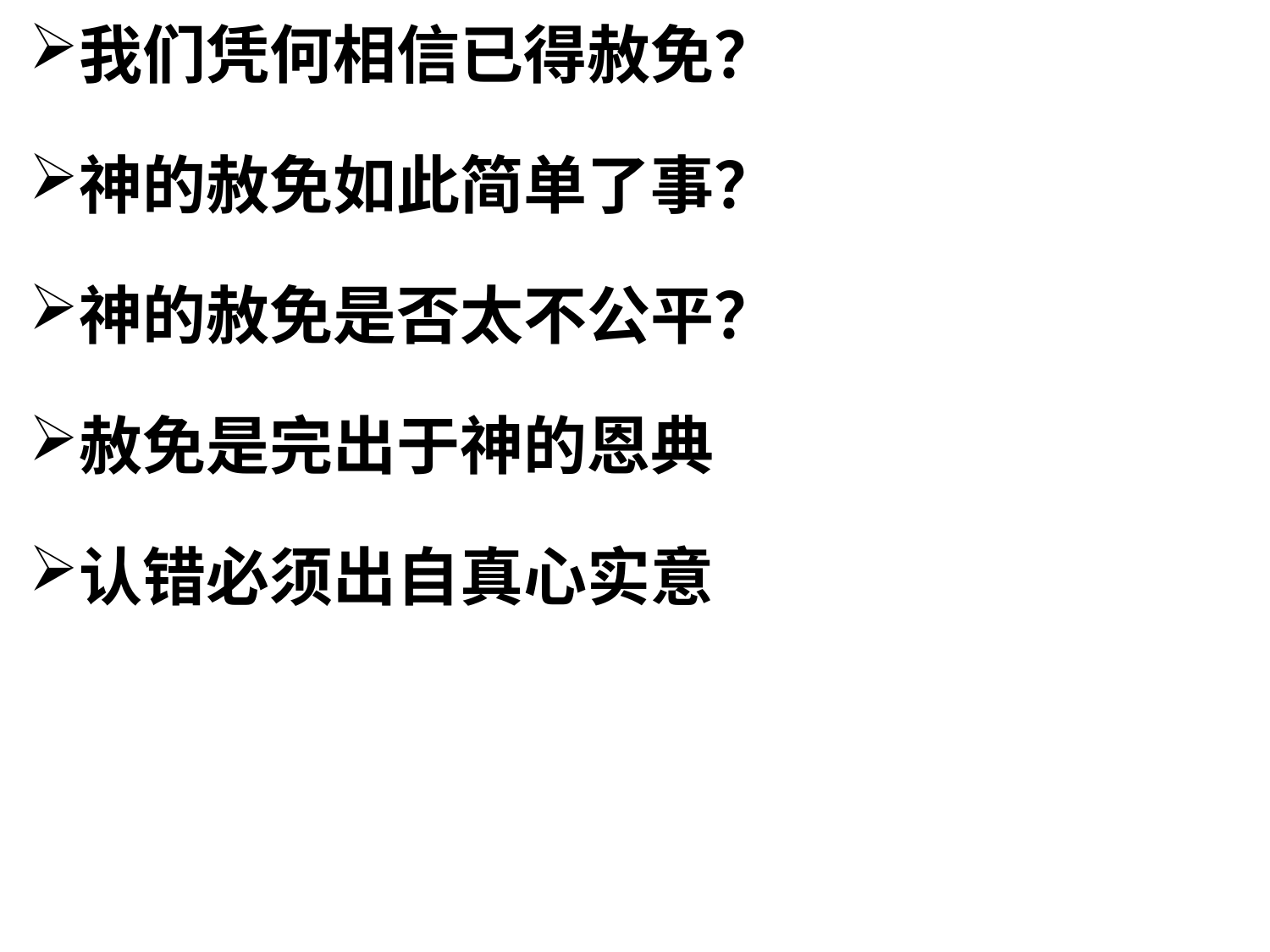

我们凭何相信已得赦免？

神的赦免如此简单了事？

神的赦免是否太不公平？

赦免是完出于神的恩典

认错必须出自真心实意